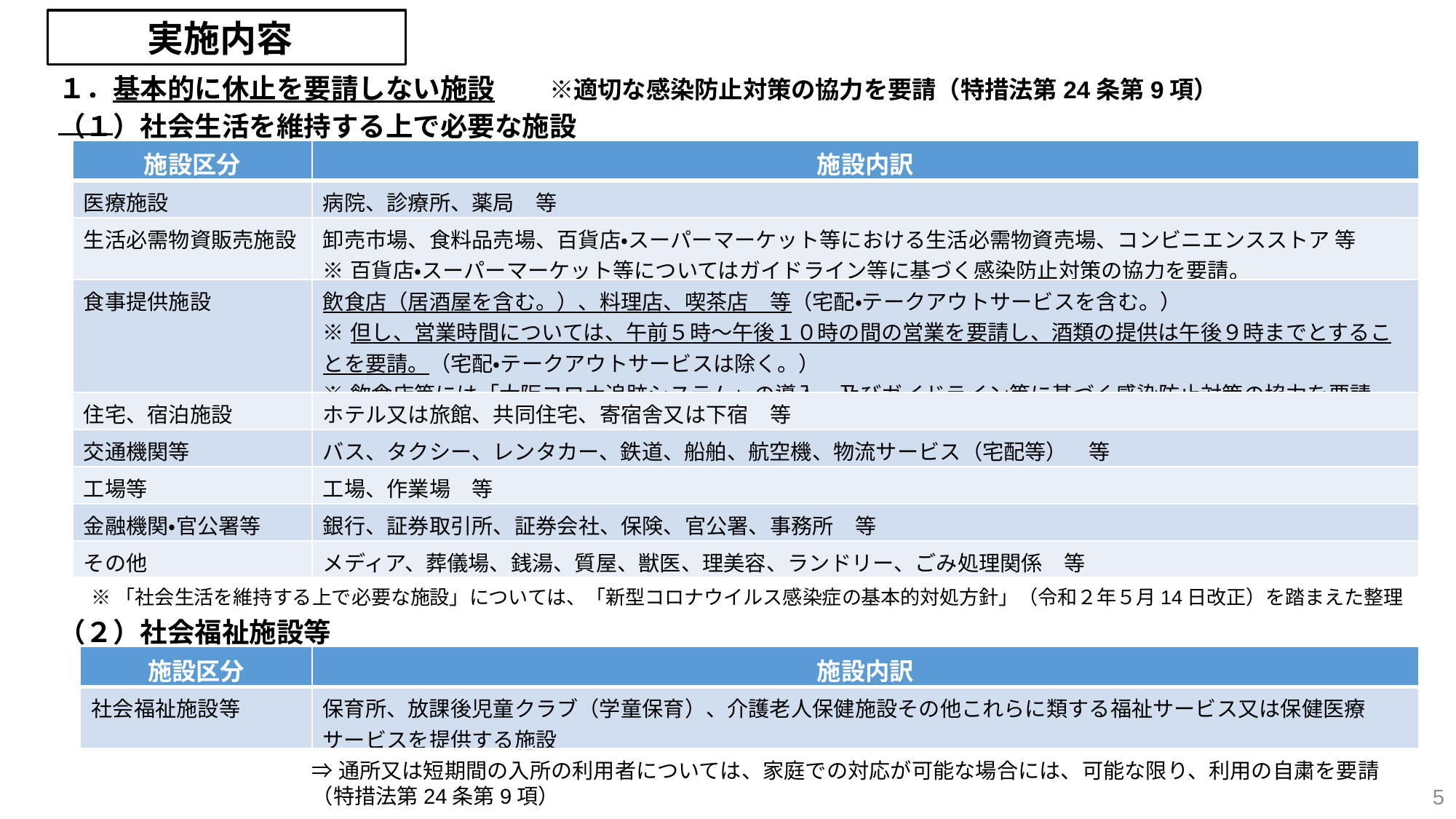

実施内容
１．基本的に休止を要請しない施設　　※適切な感染防止対策の協力を要請（特措法第24条第9項）

（１）社会生活を維持する上で必要な施設
| 施設区分 | 施設内訳 |
| --- | --- |
| 医療施設 | 病院、診療所、薬局　等 |
| 生活必需物資販売施設 | 卸売市場、食料品売場、百貨店・スーパーマーケット等における生活必需物資売場、コンビニエンスストア 等 ※百貨店・スーパーマーケット等についてはガイドライン等に基づく感染防止対策の協力を要請。 |
| 食事提供施設 | 飲食店（居酒屋を含む。）、料理店、喫茶店　等（宅配・テークアウトサービスを含む。） ※但し、営業時間については、午前５時～午後１０時の間の営業を要請し、酒類の提供は午後９時までとすることを要請。（宅配・テークアウトサービスは除く。） ※飲食店等には「大阪コロナ追跡システム」の導入、及びガイドライン等に基づく感染防止対策の協力を要請。 |
| 住宅、宿泊施設 | ホテル又は旅館、共同住宅、寄宿舎又は下宿　等 |
| 交通機関等 | バス、タクシー、レンタカー、鉄道、船舶、航空機、物流サービス（宅配等）　等 |
| 工場等 | 工場、作業場　等 |
| 金融機関・官公署等 | 銀行、証券取引所、証券会社、保険、官公署、事務所　等 |
| その他 | メディア、葬儀場、銭湯、質屋、獣医、理美容、ランドリー、ごみ処理関係　等 |
※「社会生活を維持する上で必要な施設」については、「新型コロナウイルス感染症の基本的対処方針」（令和２年５月14日改正）を踏まえた整理
（２）社会福祉施設等
| 施設区分 | 施設内訳 |
| --- | --- |
| 社会福祉施設等 | 保育所、放課後児童クラブ（学童保育）、介護老人保健施設その他これらに類する福祉サービス又は保健医療サービスを提供する施設 |
⇒通所又は短期間の入所の利用者については、家庭での対応が可能な場合には、可能な限り、利用の自粛を要請
（特措法第24条第9項）
5